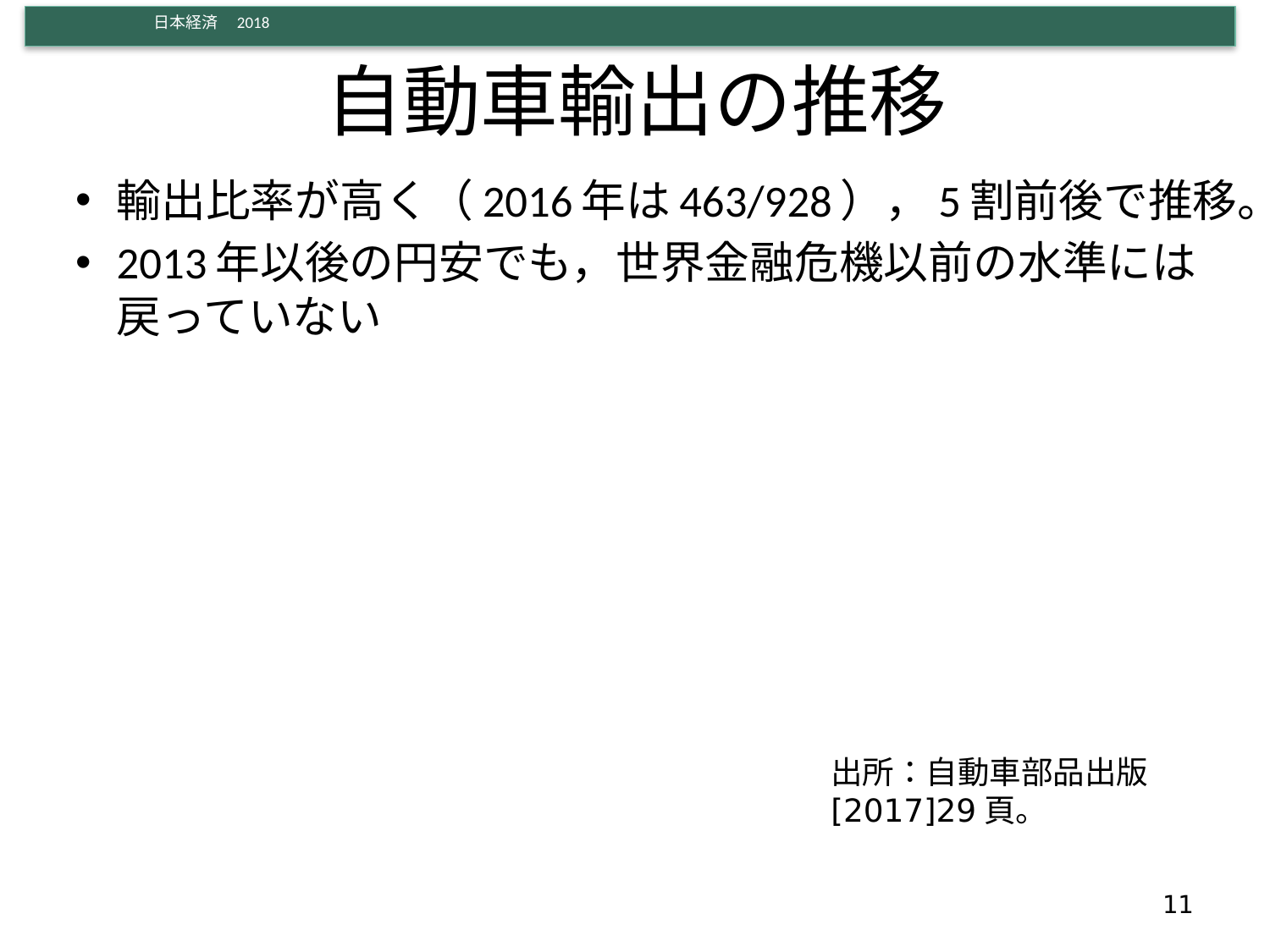

# 自動車輸出の推移
輸出比率が高く（2016年は463/928），5割前後で推移。
2013年以後の円安でも，世界金融危機以前の水準には戻っていない
出所：自動車部品出版[2017]29頁。
11